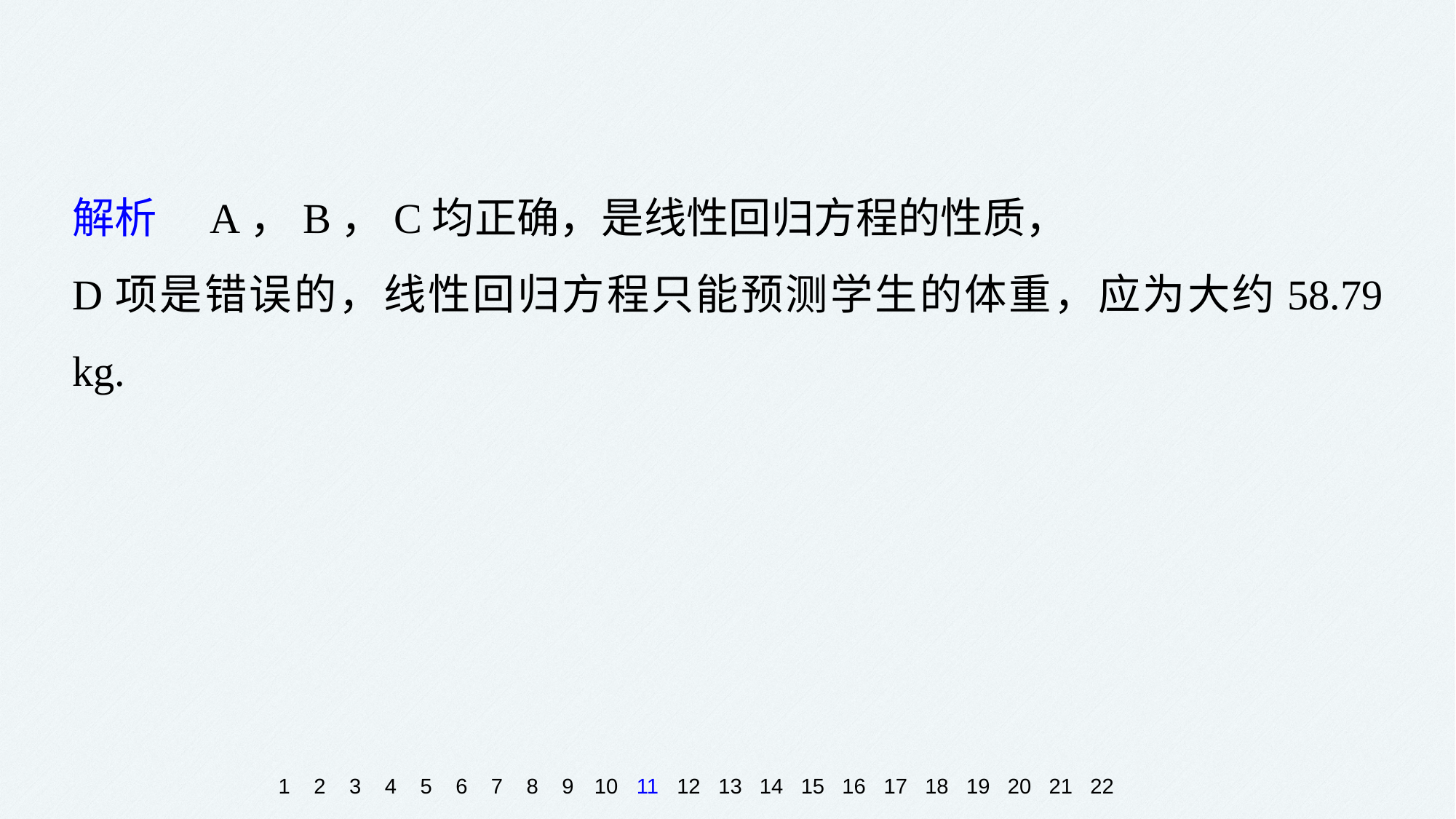

解析　A，B，C均正确，是线性回归方程的性质，
D项是错误的，线性回归方程只能预测学生的体重，应为大约58.79 kg.
1
2
3
4
5
6
7
8
9
10
11
12
13
14
15
16
17
18
19
20
21
22